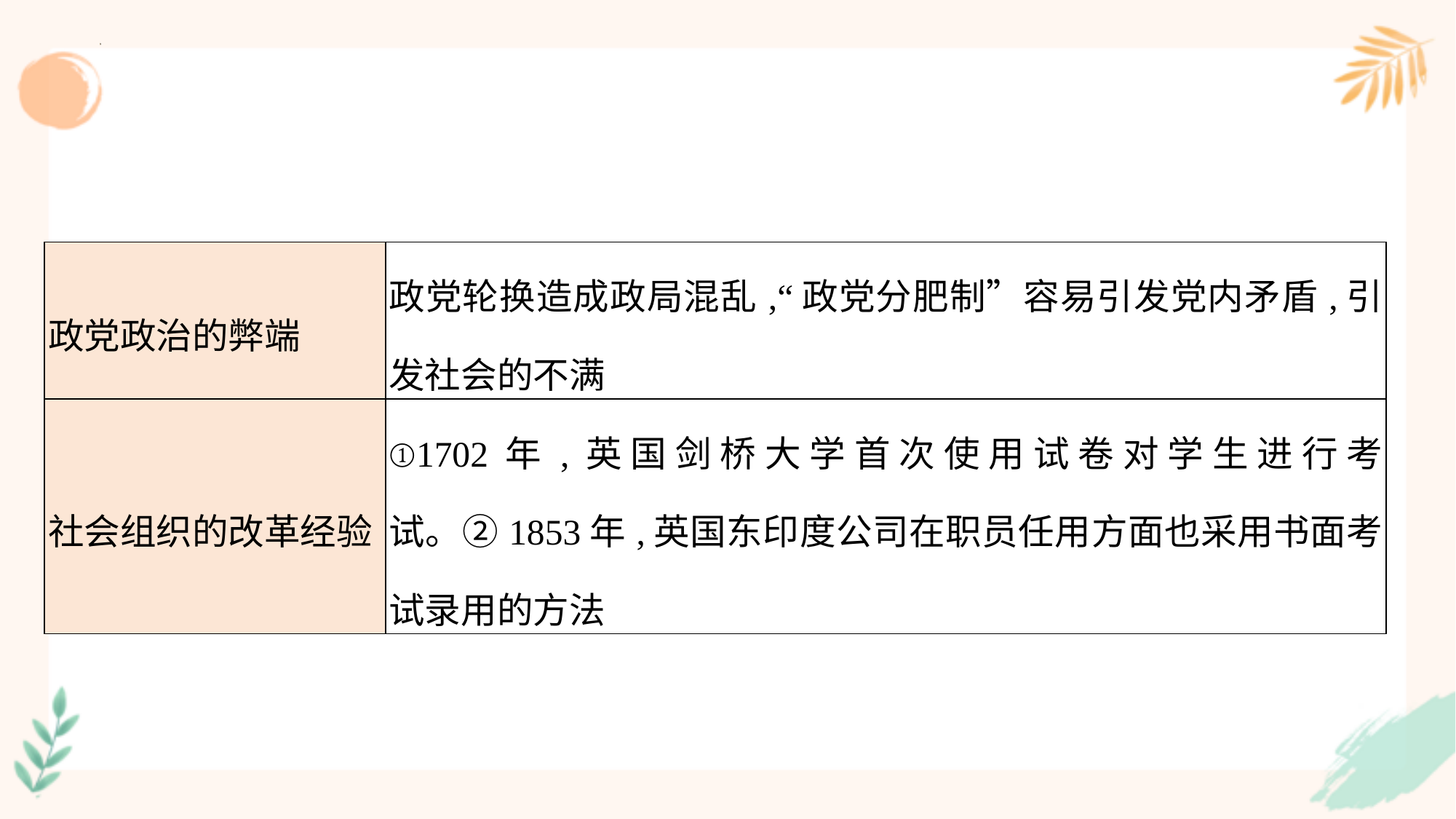

| 政党政治的弊端 | 政党轮换造成政局混乱,“政党分肥制”容易引发党内矛盾,引发社会的不满 |
| --- | --- |
| 社会组织的改革经验 | ①1702年,英国剑桥大学首次使用试卷对学生进行考试。②1853年,英国东印度公司在职员任用方面也采用书面考试录用的方法 |